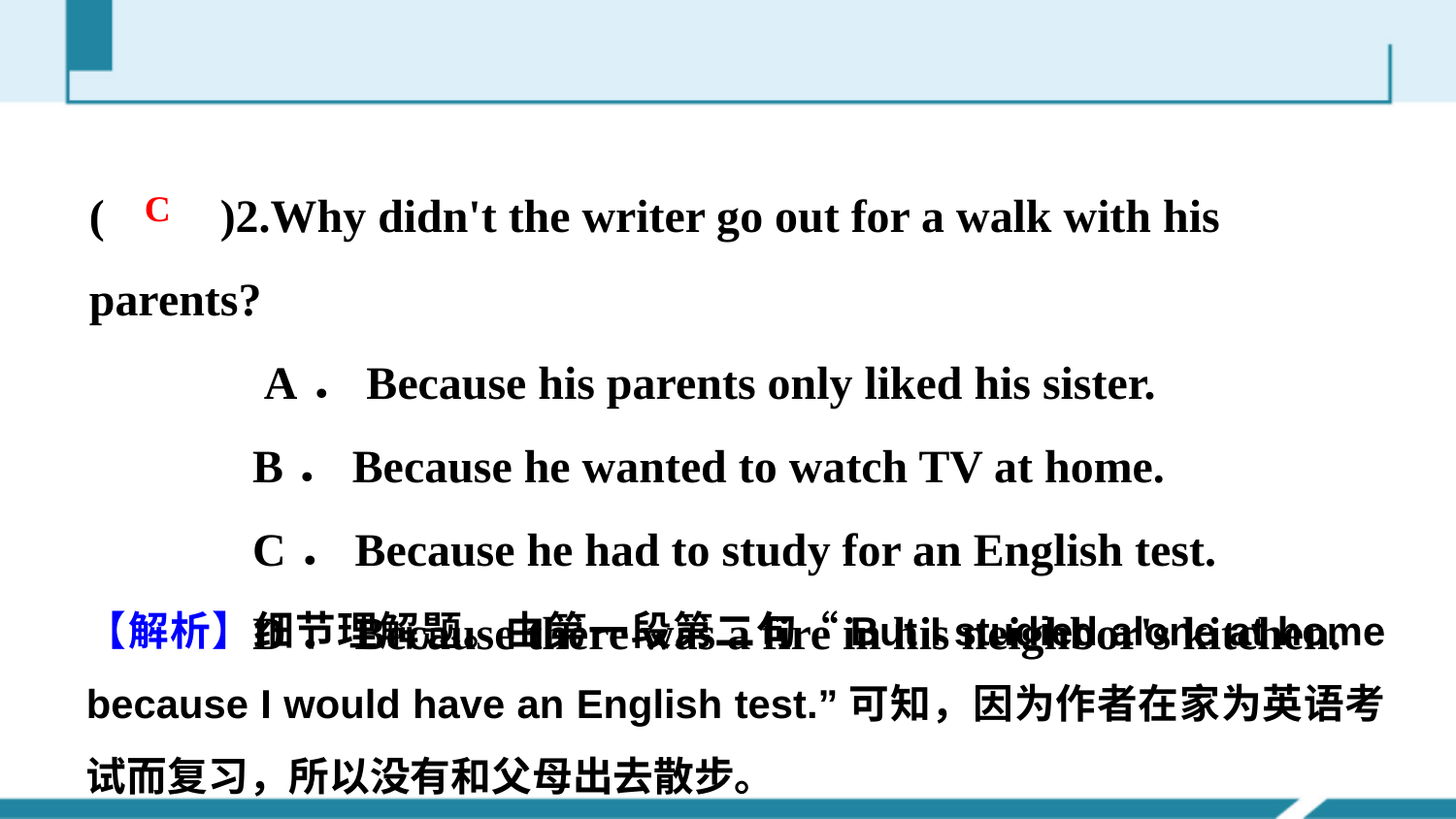

(　　)2.Why didn't the writer go out for a walk with his parents?
               A．Because his parents only liked his sister.
              B．Because he wanted to watch TV at home.
              C．Because he had to study for an English test.
              D．Because there was a fire in his neighbor's kitchen.
C
【解析】细节理解题。由第一段第二句“But I studied alone at home because I would have an English test.”可知，因为作者在家为英语考试而复习，所以没有和父母出去散步。